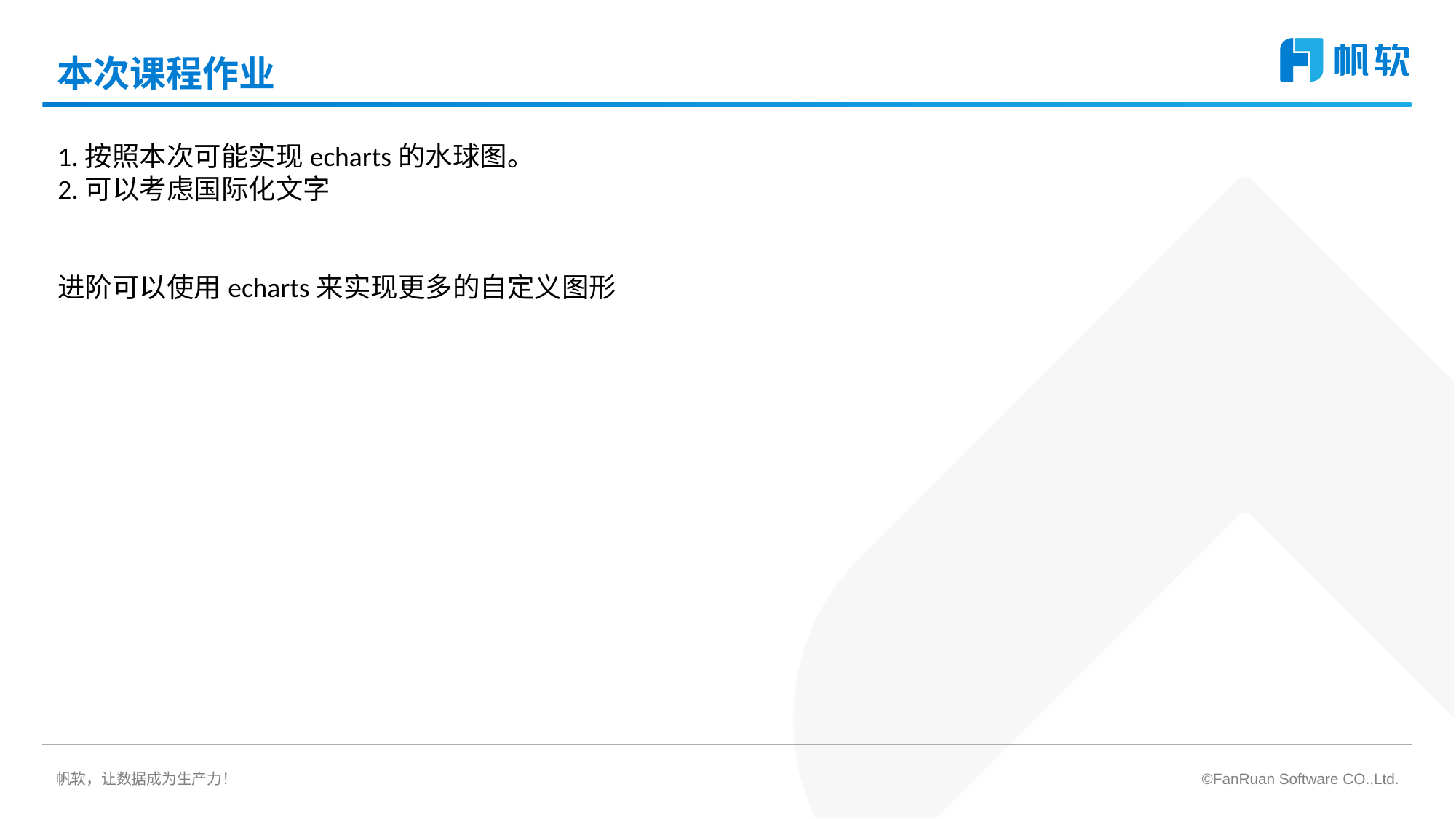

# 本次课程作业
1.按照本次可能实现echarts的水球图。
2.可以考虑国际化文字

进阶可以使用echarts来实现更多的自定义图形